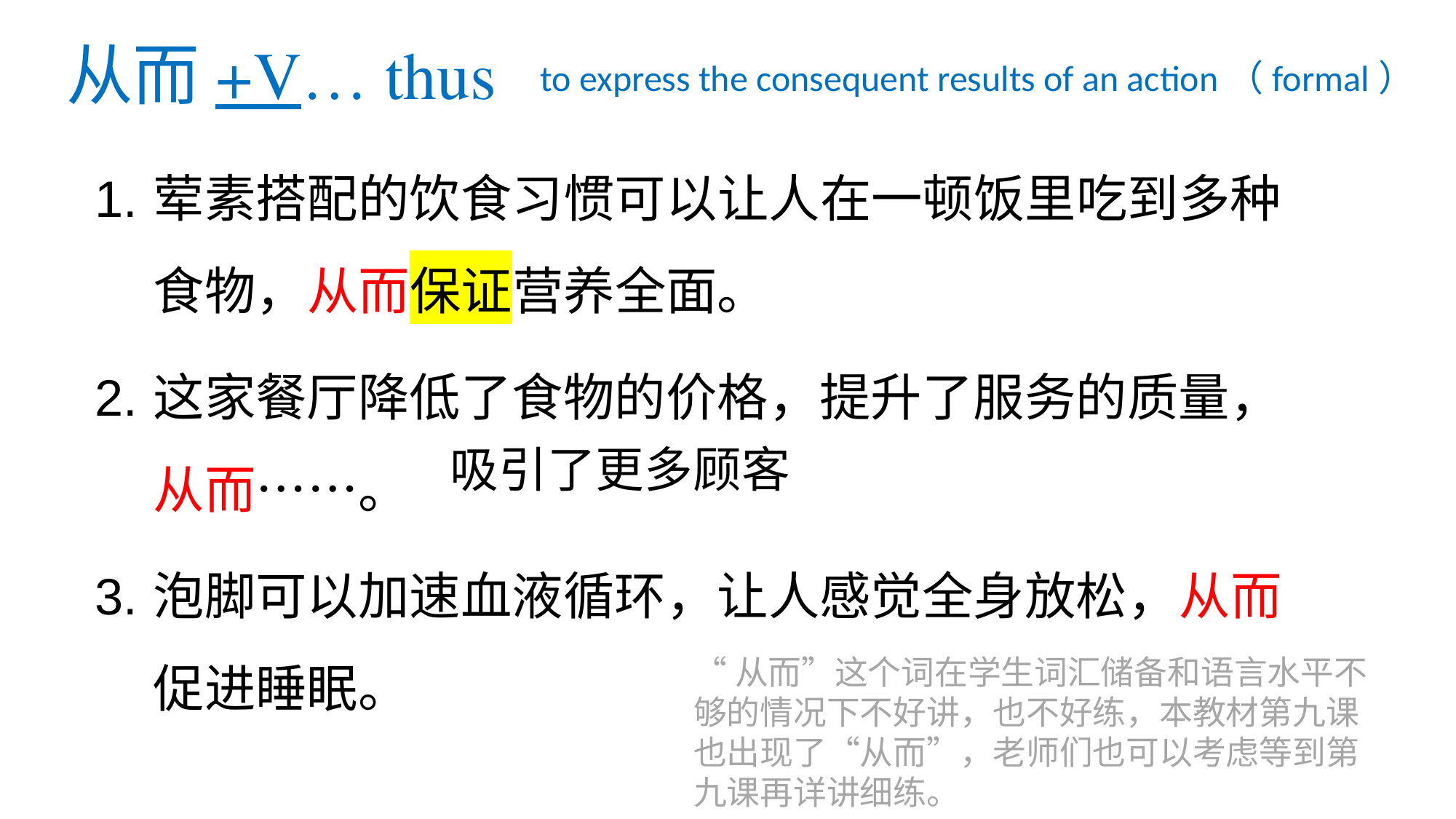

# 从而+V… thus
to express the consequent results of an action（formal）
荤素搭配的饮食习惯可以让人在一顿饭里吃到多种食物，从而保证营养全面。
这家餐厅降低了食物的价格，提升了服务的质量，从而……。
泡脚可以加速血液循环，让人感觉全身放松，从而促进睡眠。
吸引了更多顾客

“从而”这个词在学生词汇储备和语言水平不够的情况下不好讲，也不好练，本教材第九课也出现了“从而”，老师们也可以考虑等到第九课再详讲细练。